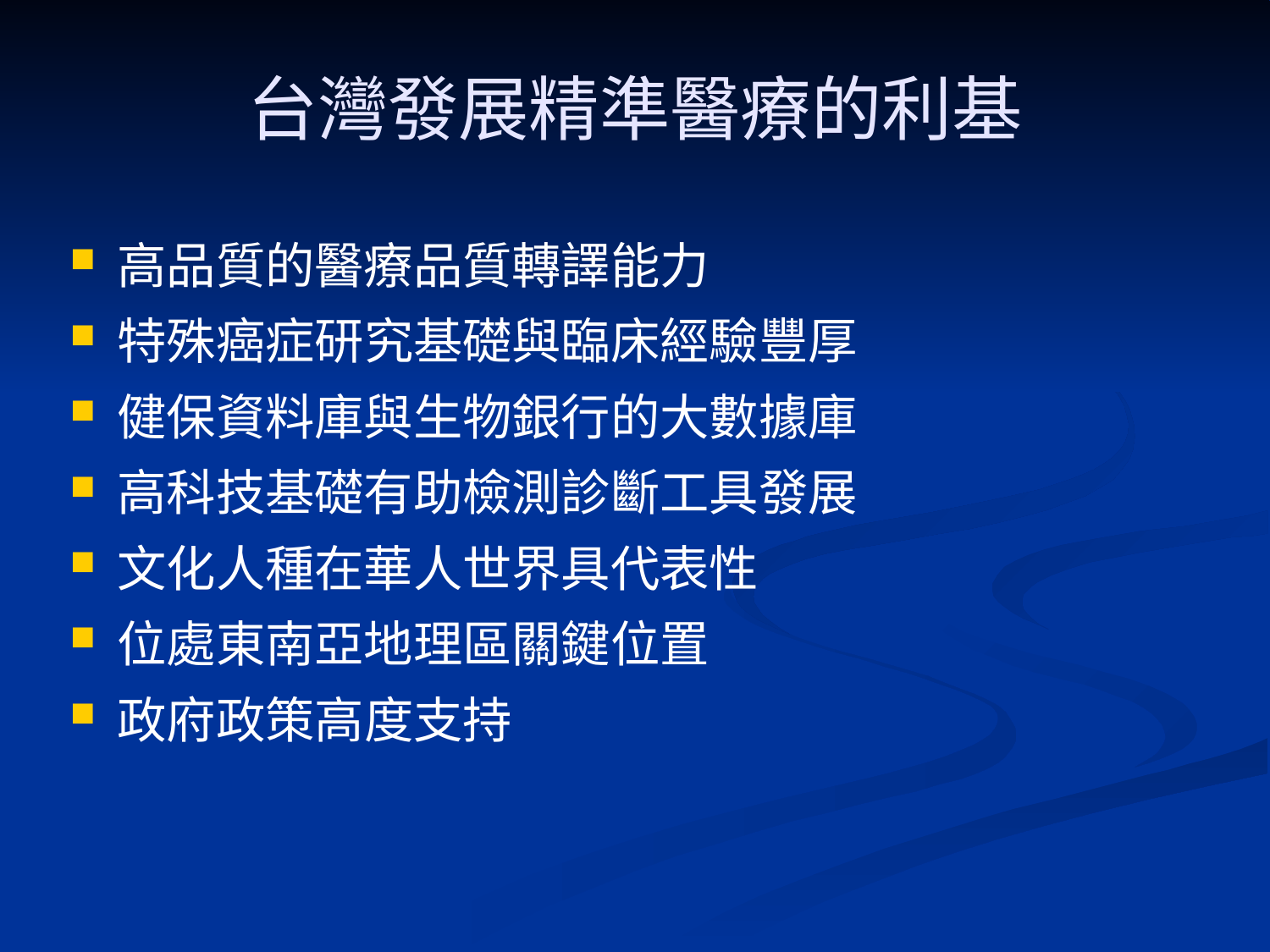

# 台灣發展精準醫療的利基
高品質的醫療品質轉譯能力
特殊癌症研究基礎與臨床經驗豐厚
健保資料庫與生物銀行的大數據庫
高科技基礎有助檢測診斷工具發展
文化人種在華人世界具代表性
位處東南亞地理區關鍵位置
政府政策高度支持
26